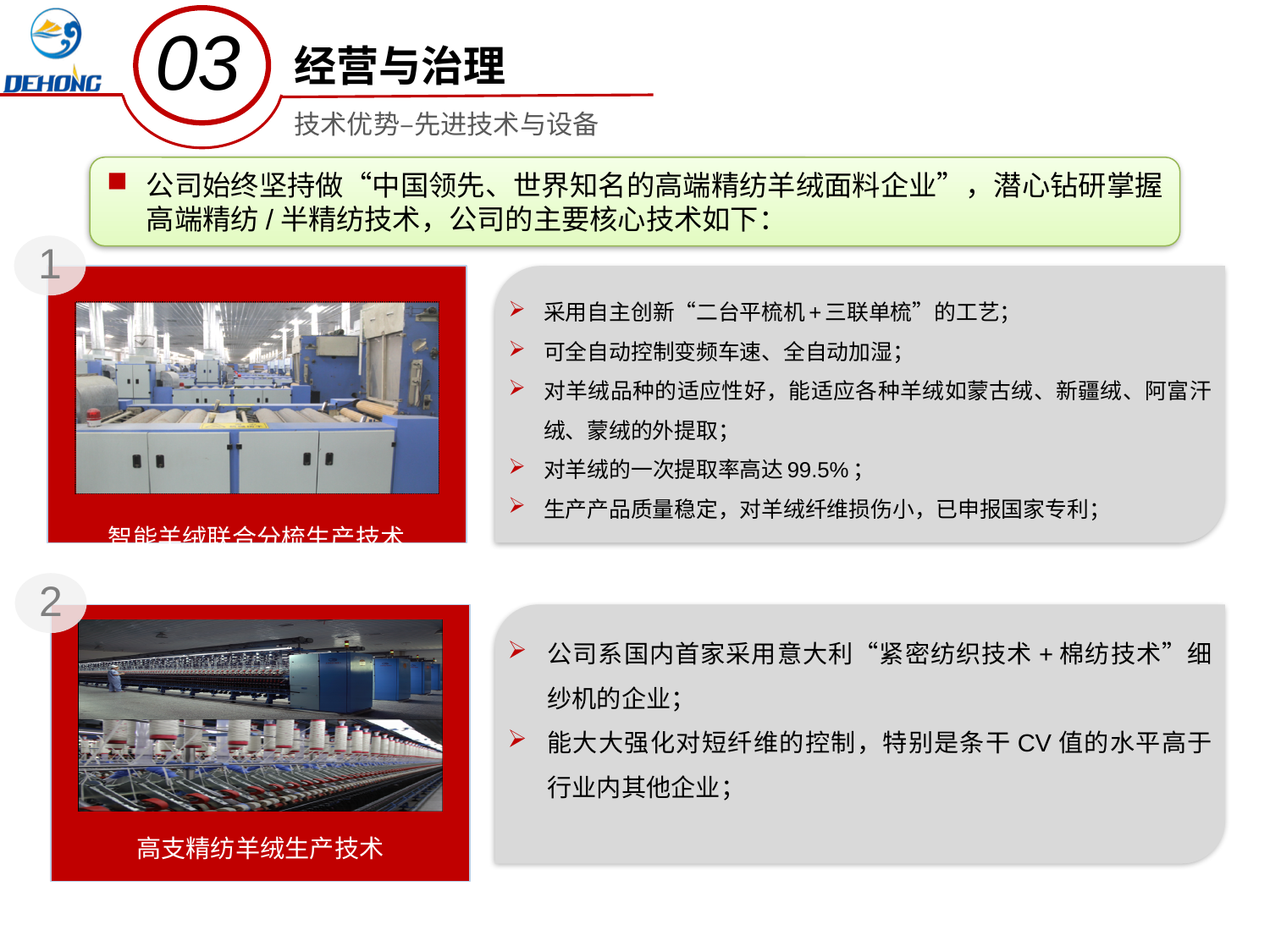

03
经营与治理

技术优势–先进技术与设备
公司始终坚持做“中国领先、世界知名的高端精纺羊绒面料企业”，潜心钻研掌握高端精纺/半精纺技术，公司的主要核心技术如下：
1

智能羊绒联合分梳生产技术
采用自主创新“二台平梳机+三联单梳”的工艺；
可全自动控制变频车速、全自动加湿；
对羊绒品种的适应性好，能适应各种羊绒如蒙古绒、新疆绒、阿富汗绒、蒙绒的外提取；
对羊绒的一次提取率高达99.5%；
生产产品质量稳定，对羊绒纤维损伤小，已申报国家专利；
2

高支精纺羊绒生产技术
公司系国内首家采用意大利“紧密纺织技术+棉纺技术”细纱机的企业；
能大大强化对短纤维的控制，特别是条干CV值的水平高于行业内其他企业；